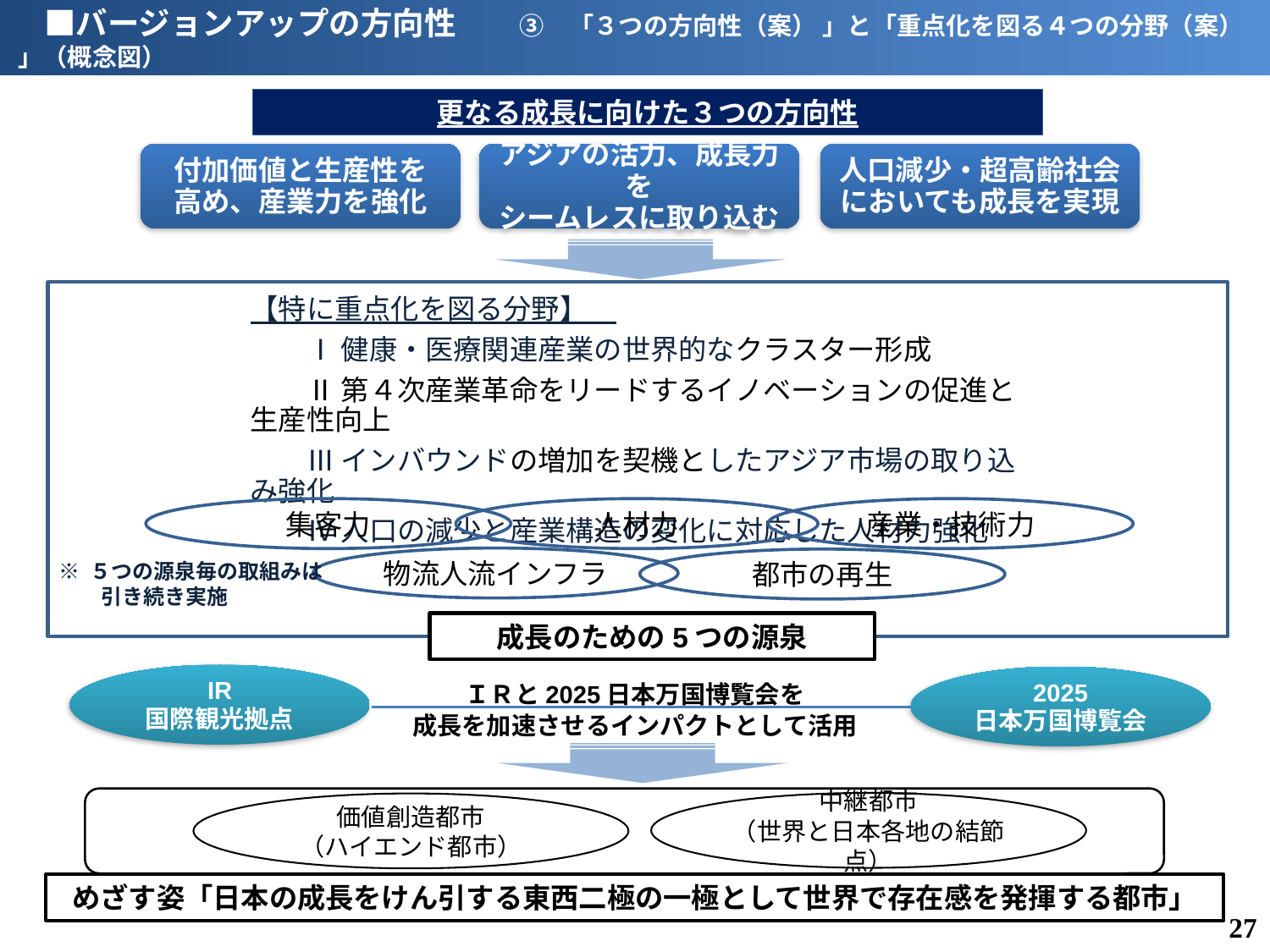

■バージョンアップの方向性　　➂　「３つの方向性（案） 」と「重点化を図る４つの分野（案） 」（概念図）
更なる成長に向けた３つの方向性

付加価値と生産性を
高め、産業力を強化
アジアの活力、成長力を
シームレスに取り込む
人口減少・超高齢社会
においても成長を実現

【特に重点化を図る分野】
　　Ⅰ 健康・医療関連産業の世界的なクラスター形成
　　Ⅱ 第４次産業革命をリードするイノベーションの促進と生産性向上
　　Ⅲ インバウンドの増加を契機としたアジア市場の取り込み強化
　　Ⅳ 人口の減少と産業構造の変化に対応した人材力強化
集客力
人材力
産業・技術力
物流人流インフラ
都市の再生
※ ５つの源泉毎の取組みは
　　引き続き実施
成長のための5つの源泉

IR
国際観光拠点
2025
日本万国博覧会
ＩＲと2025日本万国博覧会を
成長を加速させるインパクトとして活用

中継都市
（世界と日本各地の結節点）
価値創造都市
（ハイエンド都市）
めざす姿「日本の成長をけん引する東西二極の一極として世界で存在感を発揮する都市」
27